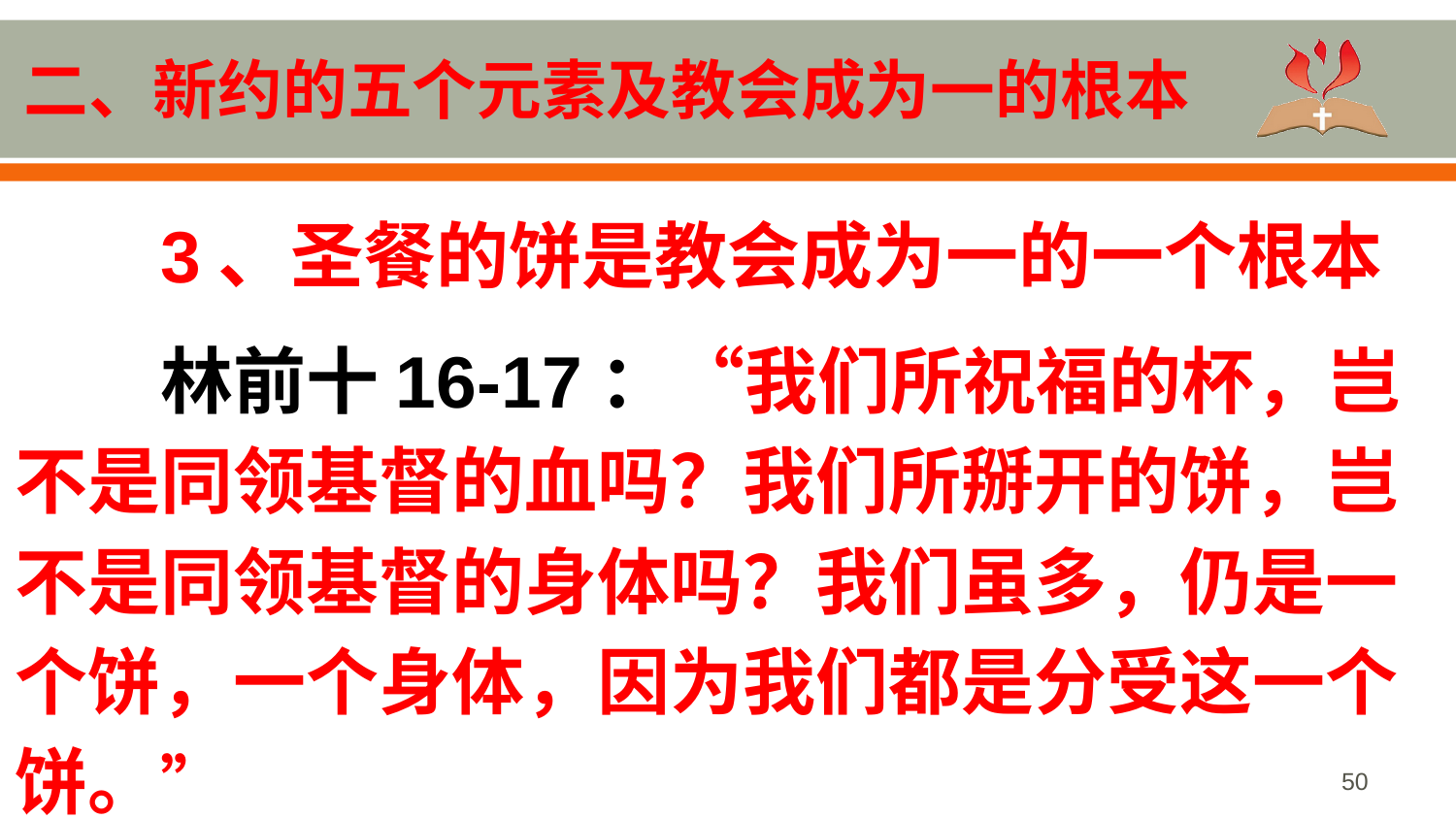

# 二、新约的五个元素及教会成为一的根本
	3、圣餐的饼是教会成为一的一个根本
林前十16-17：“我们所祝福的杯，岂不是同领基督的血吗？我们所掰开的饼，岂不是同领基督的身体吗？我们虽多，仍是一个饼，一个身体，因为我们都是分受这一个饼。”

50